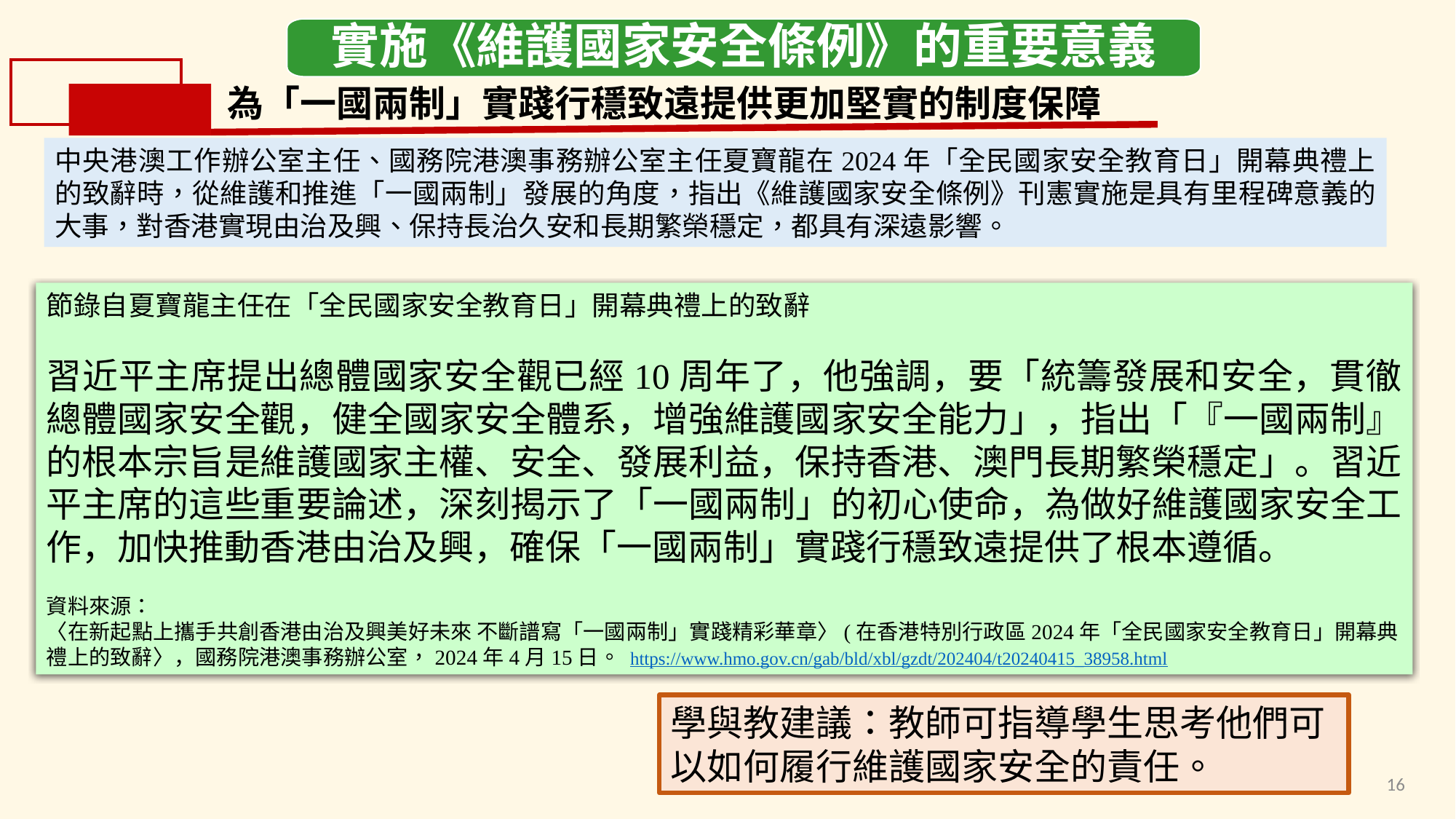

實施《維護國家安全條例》的重要意義

為「一國兩制」實踐行穩致遠提供更加堅實的制度保障

中央港澳工作辦公室主任、國務院港澳事務辦公室主任夏寶龍在2024年「全民國家安全教育日」開幕典禮上的致辭時，從維護和推進「一國兩制」發展的角度，指出《維護國家安全條例》刊憲實施是具有里程碑意義的大事，對香港實現由治及興、保持長治久安和長期繁榮穩定，都具有深遠影響。
節錄自夏寶龍主任在「全民國家安全教育日」開幕典禮上的致辭

習近平主席提出總體國家安全觀已經10周年了，他強調，要「統籌發展和安全，貫徹總體國家安全觀，健全國家安全體系，增強維護國家安全能力」，指出「『一國兩制』的根本宗旨是維護國家主權、安全、發展利益，保持香港、澳門長期繁榮穩定」。習近平主席的這些重要論述，深刻揭示了「一國兩制」的初心使命，為做好維護國家安全工作，加快推動香港由治及興，確保「一國兩制」實踐行穩致遠提供了根本遵循。

資料來源：
〈在新起點上攜手共創香港由治及興美好未來 不斷譜寫「一國兩制」實踐精彩華章〉(在香港特別行政區2024年「全民國家安全教育日」開幕典禮上的致辭〉，國務院港澳事務辦公室，2024年4月15日。 https://www.hmo.gov.cn/gab/bld/xbl/gzdt/202404/t20240415_38958.html
學與教建議：教師可指導學生思考他們可以如何履行維護國家安全的責任。